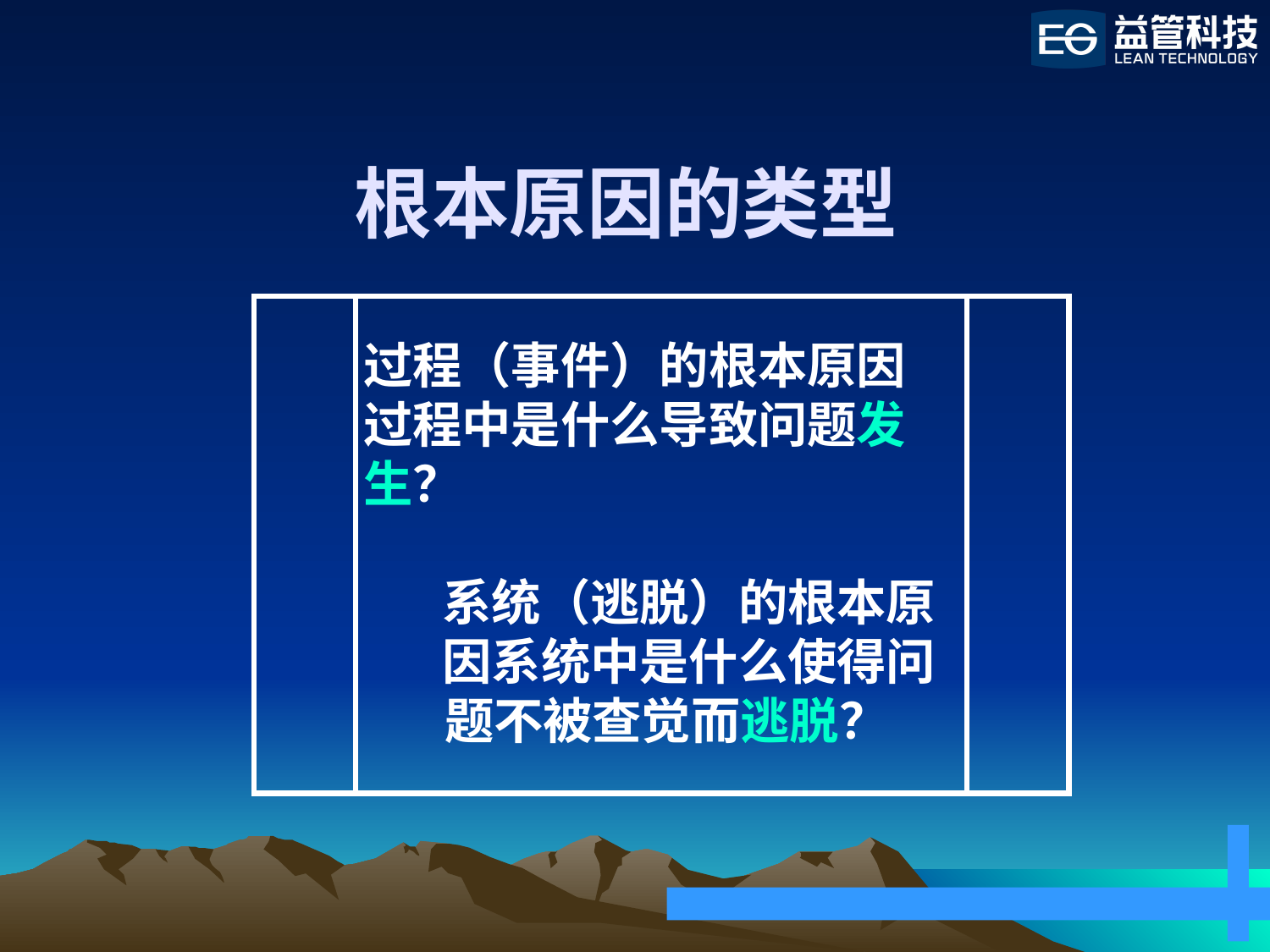

根本原因的类型

 过程（事件）的根本原因
 过程中是什么导致问题发
 生？

  系统（逃脱）的根本原
  因系统中是什么使得问
题不被查觉而逃脱？